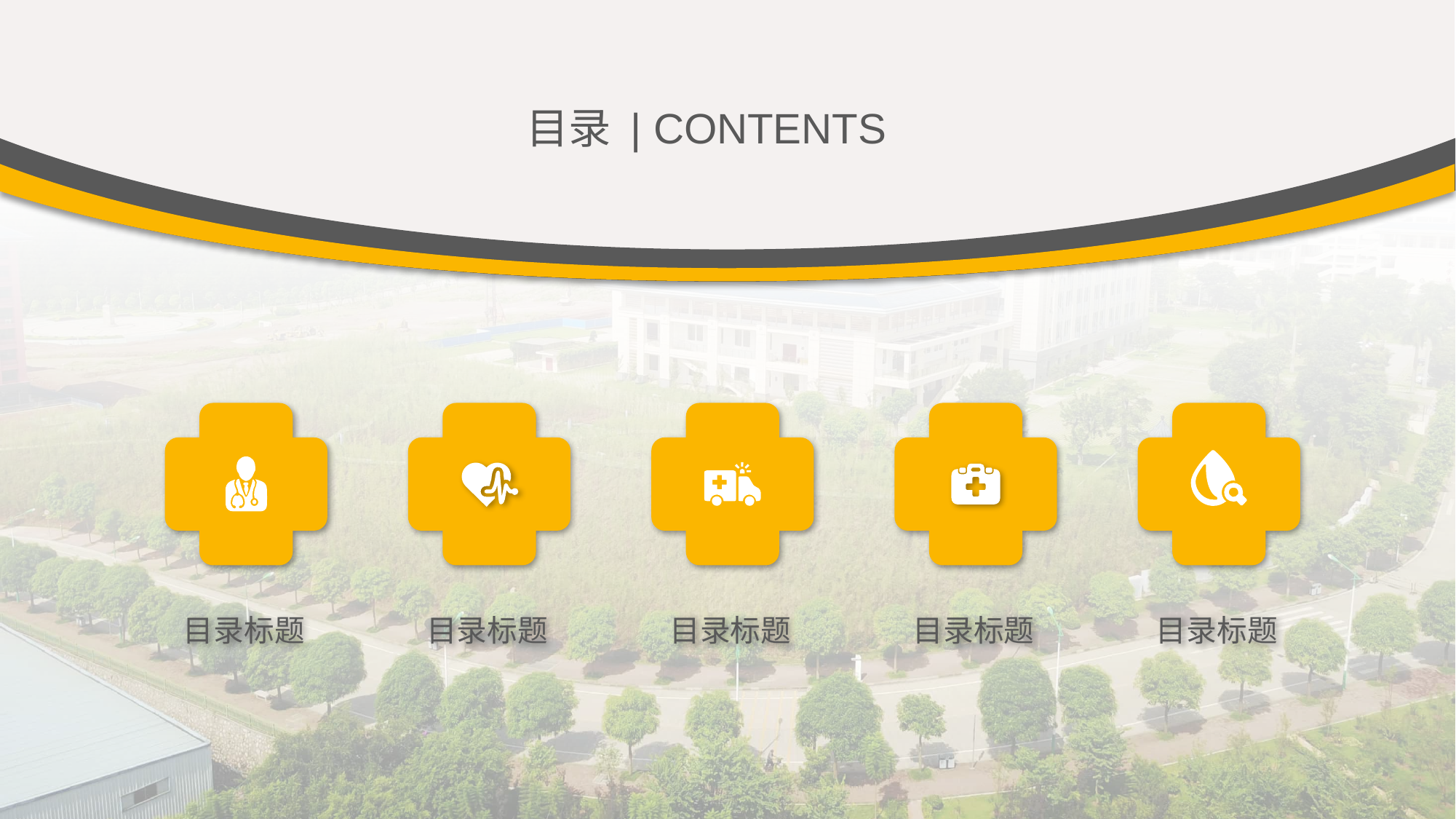

目录 | CONTENTS
目录标题
目录标题
目录标题
目录标题
目录标题